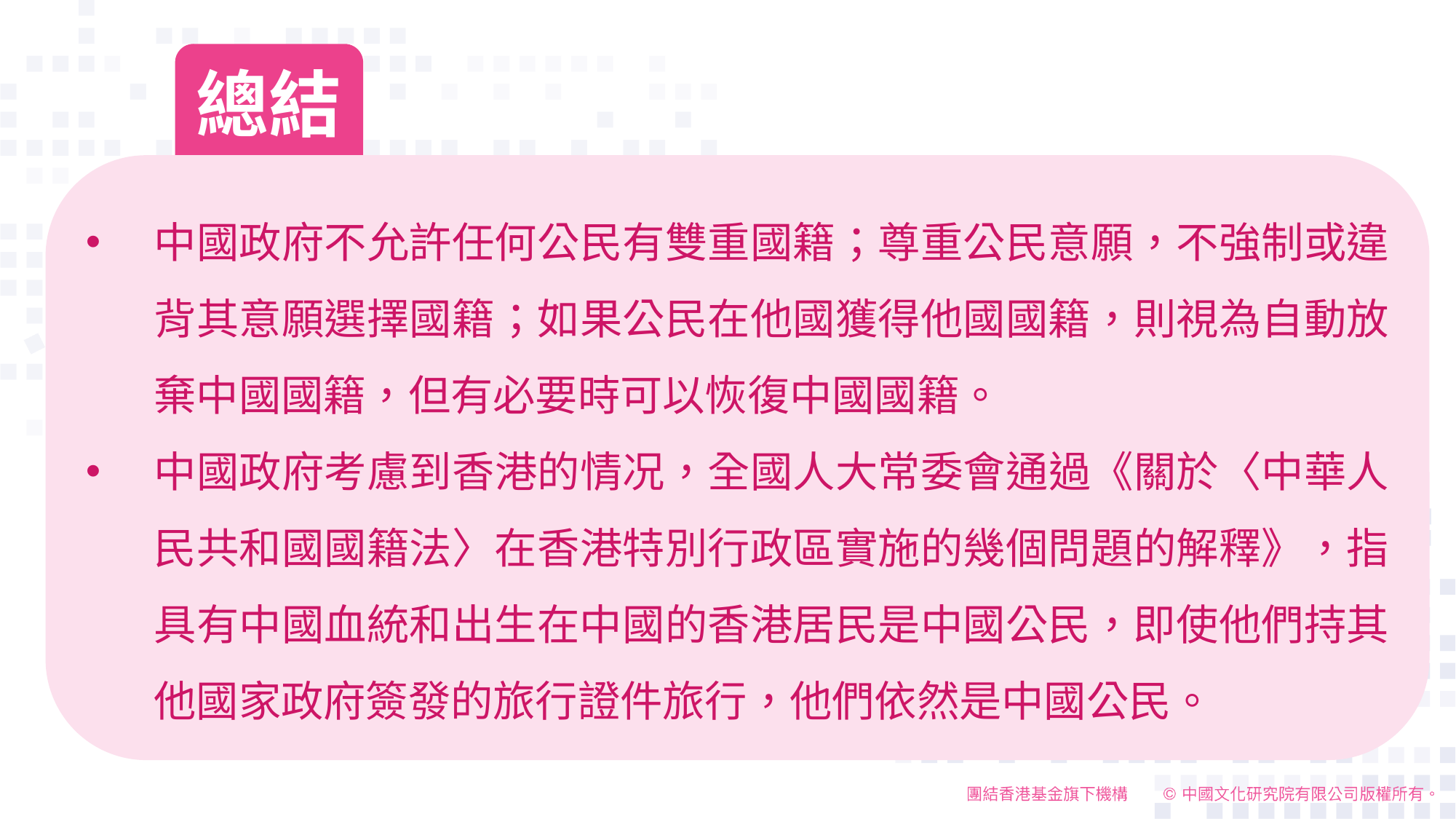

總結
中國政府不允許任何公民有雙重國籍；尊重公民意願，不強制或違背其意願選擇國籍；如果公民在他國獲得他國國籍，則視為自動放棄中國國籍，但有必要時可以恢復中國國籍。
中國政府考慮到香港的情况，全國人大常委會通過《關於〈中華人民共和國國籍法〉在香港特別行政區實施的幾個問題的解釋》，指具有中國血統和出生在中國的香港居民是中國公民，即使他們持其他國家政府簽發的旅行證件旅行，他們依然是中國公民。